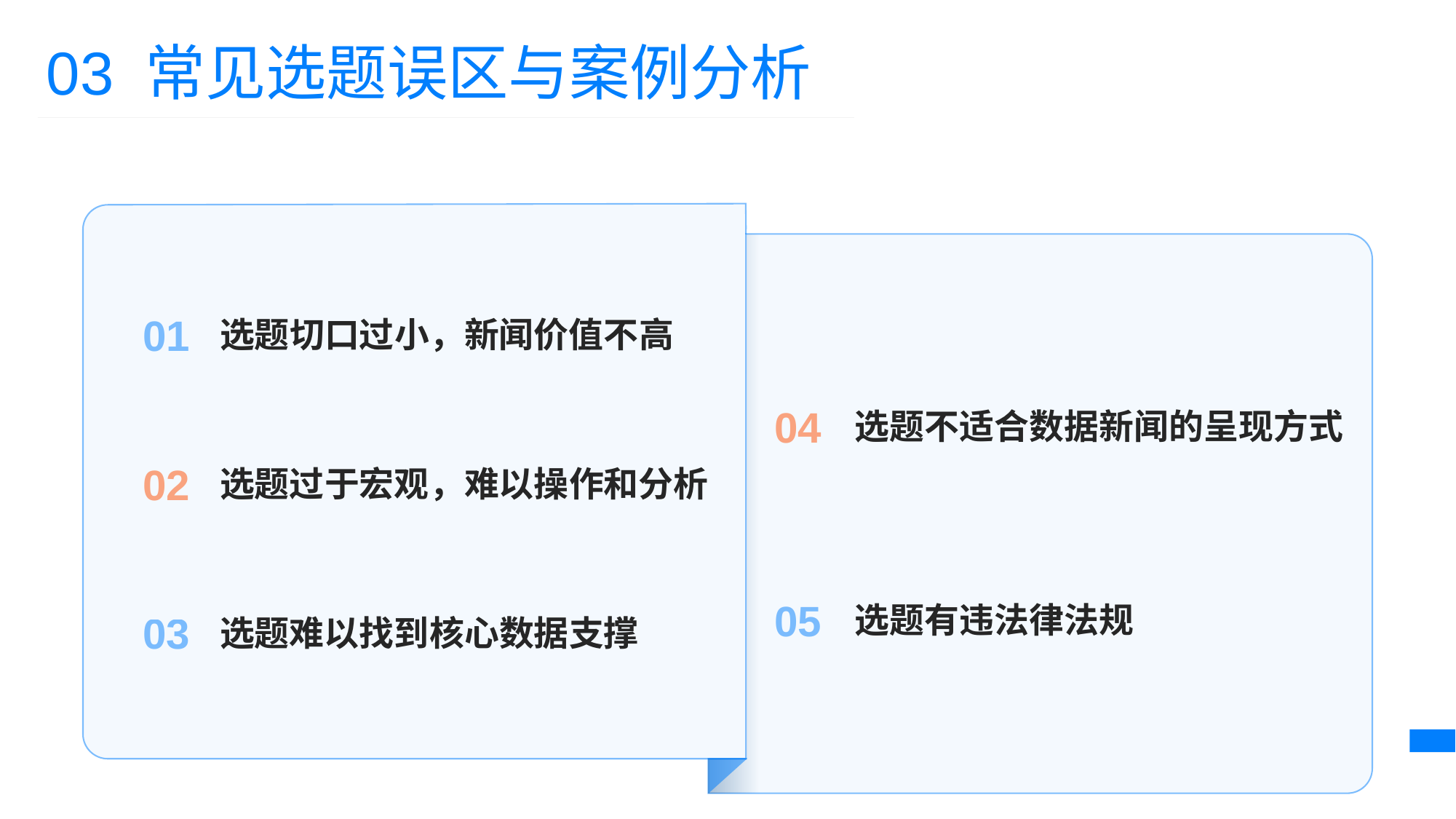

03 常见选题误区与案例分析

选题切口过小，新闻价值不高
01
选题不适合数据新闻的呈现方式
04
选题过于宏观，难以操作和分析
02
选题有违法律法规
选题难以找到核心数据支撑
05
03